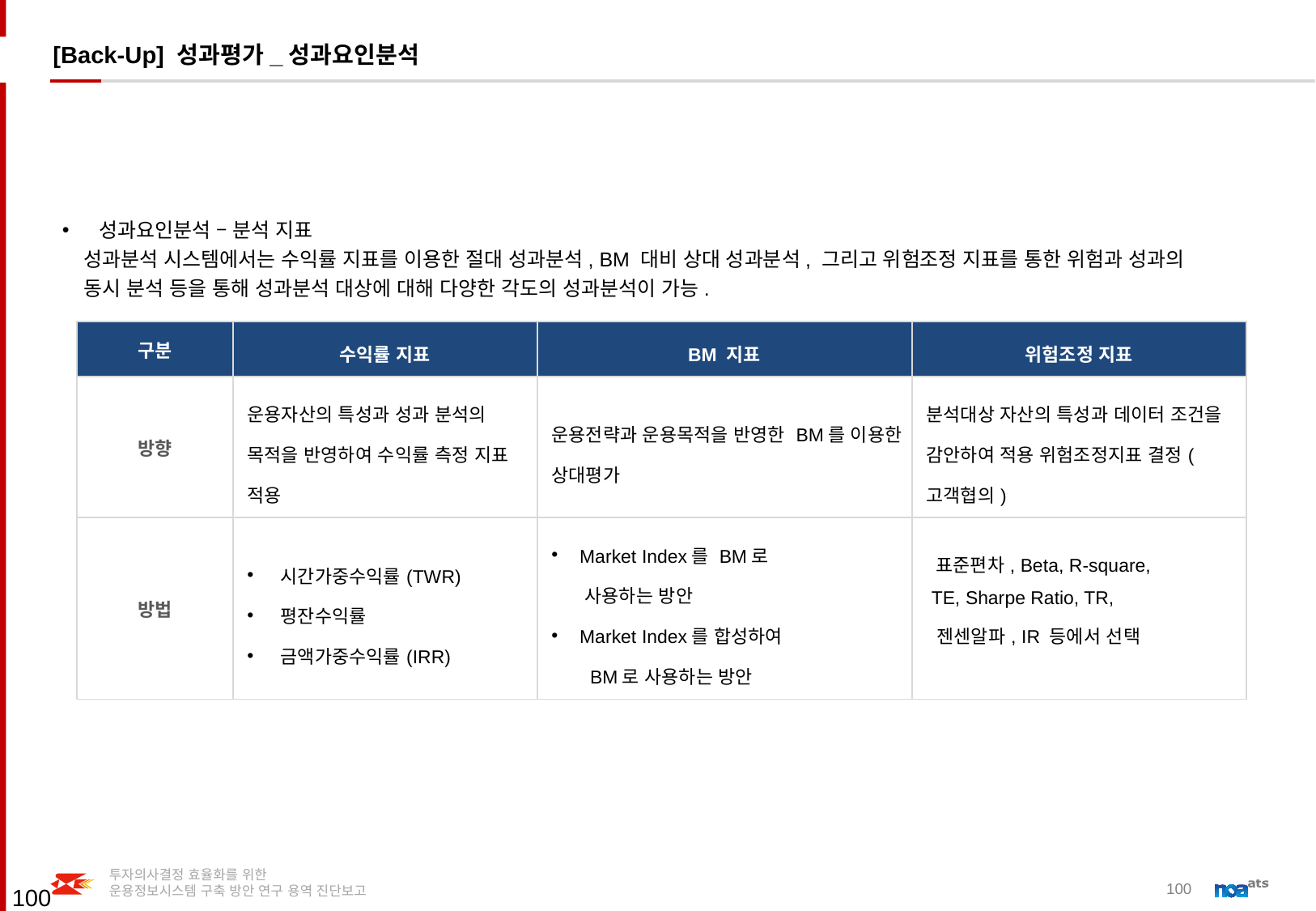

[Back-Up] 성과평가_성과요인분석
성과요인분석 – 분석 지표
   성과분석 시스템에서는 수익률 지표를 이용한 절대 성과분석, BM 대비 상대 성과분석, 그리고 위험조정 지표를 통한 위험과 성과의
   동시 분석 등을 통해 성과분석 대상에 대해 다양한 각도의 성과분석이 가능.
| 구분 | 수익률 지표 | BM 지표 | 위험조정 지표 |
| --- | --- | --- | --- |
| 방향 | 운용자산의 특성과 성과 분석의 목적을 반영하여 수익률 측정 지표 적용 | 운용전략과 운용목적을 반영한 BM를 이용한 상대평가 | 분석대상 자산의 특성과 데이터 조건을 감안하여 적용 위험조정지표 결정(고객협의) |
| 방법 | 시간가중수익률(TWR) 평잔수익률 금액가중수익률(IRR) | Market Index를 BM로 사용하는 방안 Market Index를 합성하여 BM로 사용하는 방안 | 표준편차, Beta, R-square, TE, Sharpe Ratio, TR, 젠센알파, IR 등에서 선택 |
100